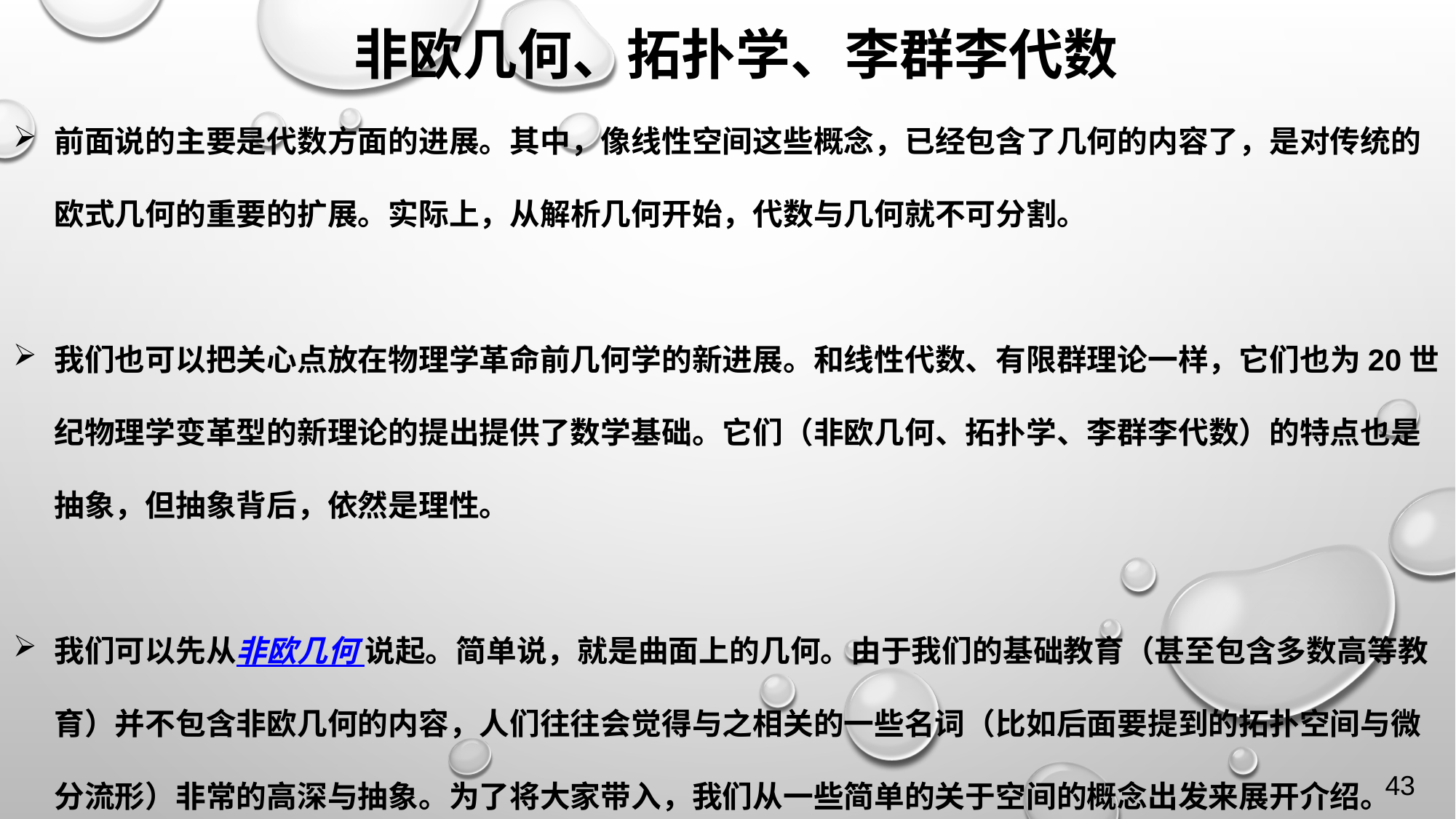

非欧几何、拓扑学、李群李代数
前面说的主要是代数方面的进展。其中，像线性空间这些概念，已经包含了几何的内容了，是对传统的欧式几何的重要的扩展。实际上，从解析几何开始，代数与几何就不可分割。

我们也可以把关心点放在物理学革命前几何学的新进展。和线性代数、有限群理论一样，它们也为20世纪物理学变革型的新理论的提出提供了数学基础。它们（非欧几何、拓扑学、李群李代数）的特点也是抽象，但抽象背后，依然是理性。

我们可以先从非欧几何 说起。简单说，就是曲面上的几何。由于我们的基础教育（甚至包含多数高等教育）并不包含非欧几何的内容，人们往往会觉得与之相关的一些名词（比如后面要提到的拓扑空间与微分流形）非常的高深与抽象。为了将大家带入，我们从一些简单的关于空间的概念出发来展开介绍。
43